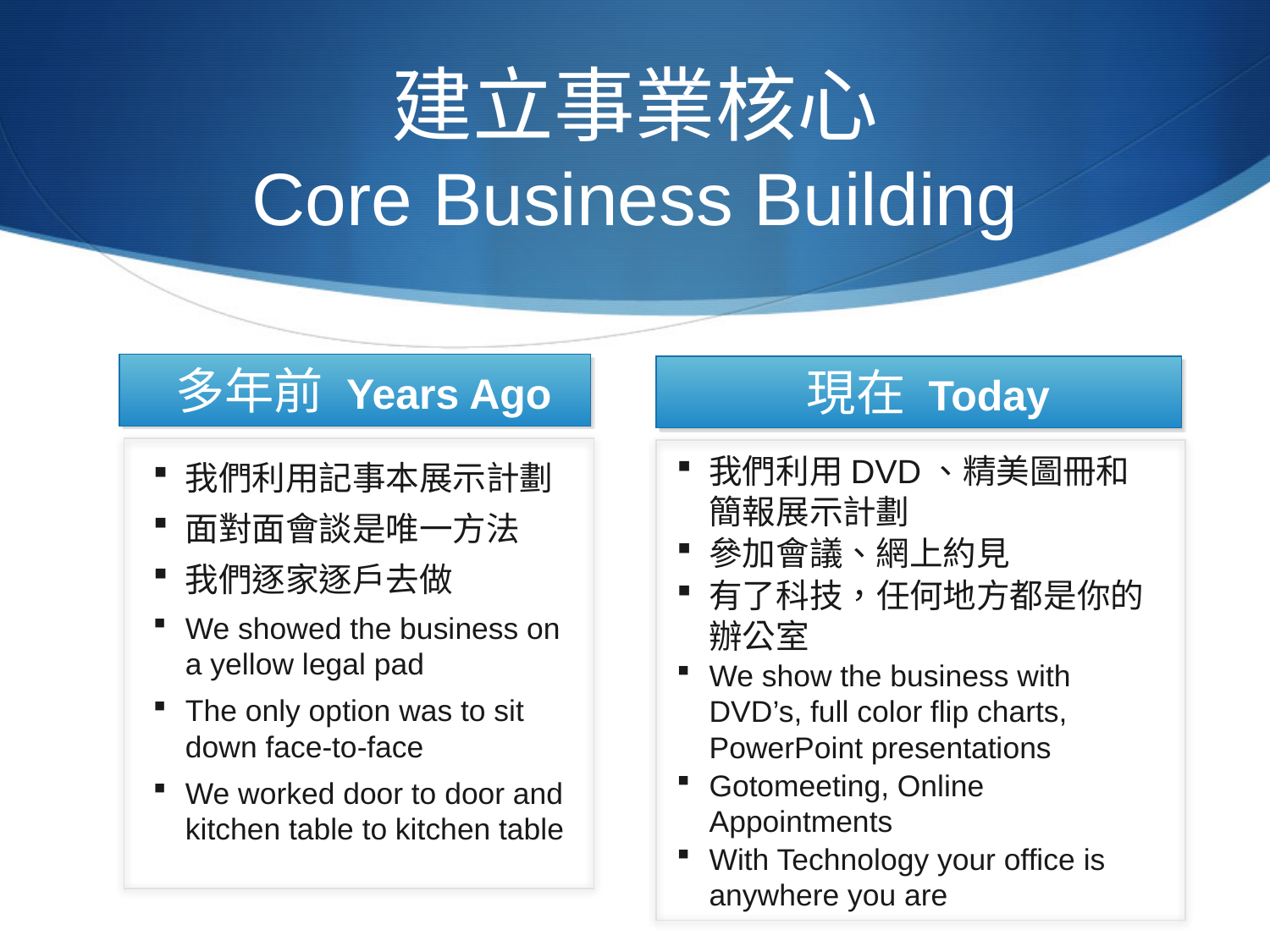

建立事業核心
Core Business Building

多年前 Years Ago

現在 Today

我們利用DVD、精美圖冊和簡報展示計劃
參加會議、網上約見
有了科技，任何地方都是你的辦公室
We show the business with DVD’s, full color flip charts, PowerPoint presentations
Gotomeeting, Online Appointments
With Technology your office is anywhere you are

我們利用記事本展示計劃
面對面會談是唯一方法
我們逐家逐戶去做
We showed the business on a yellow legal pad
The only option was to sit down face-to-face
We worked door to door and kitchen table to kitchen table